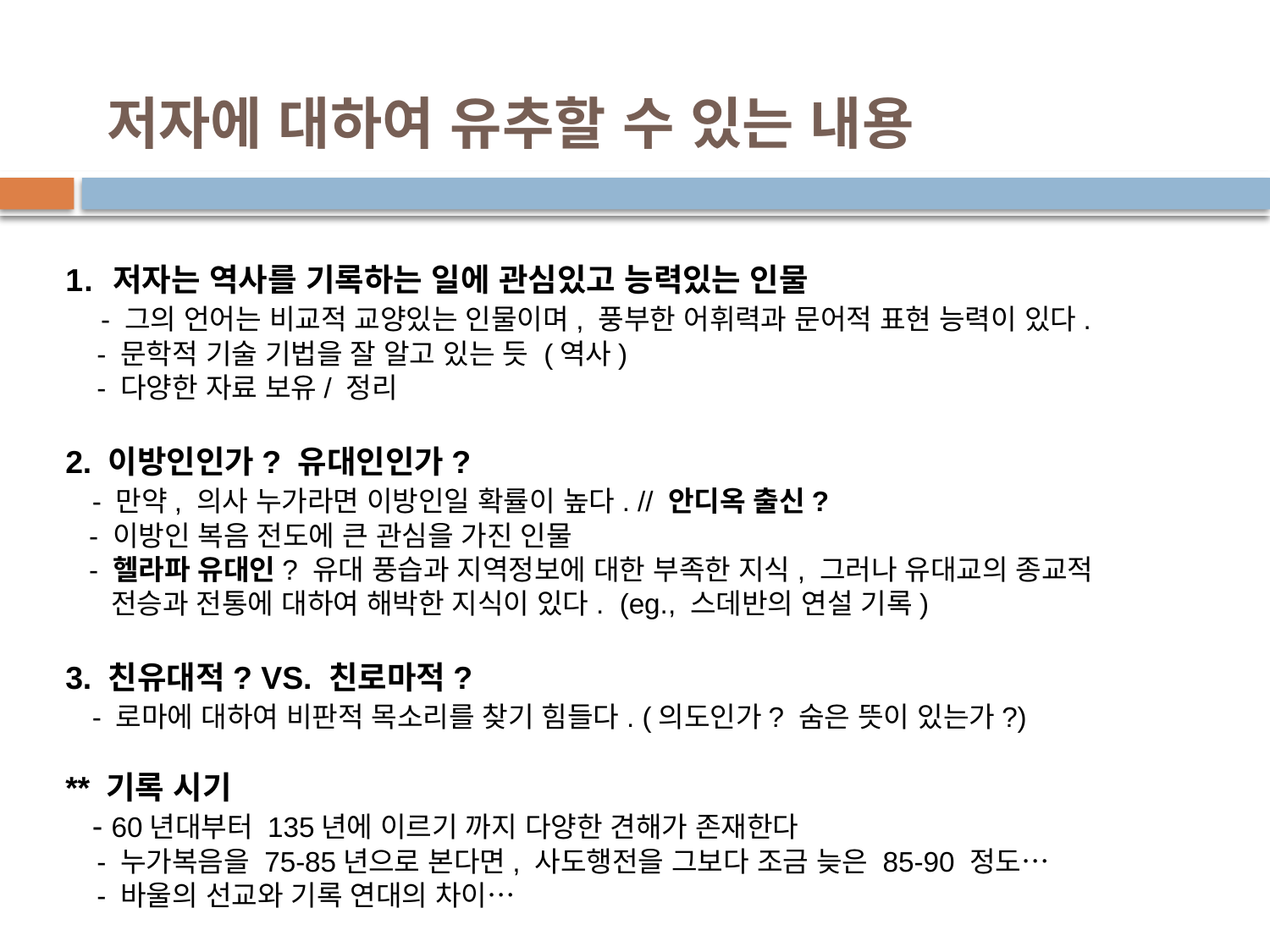

# 저자에 대하여 유추할 수 있는 내용
저자는 역사를 기록하는 일에 관심있고 능력있는 인물
    - 그의 언어는 비교적 교양있는 인물이며, 풍부한 어휘력과 문어적 표현 능력이 있다.
    - 문학적 기술 기법을 잘 알고 있는 듯 (역사)
    - 다양한 자료 보유/ 정리

2. 이방인인가? 유대인인가?
   - 만약, 의사 누가라면 이방인일 확률이 높다. // 안디옥 출신?
   - 이방인 복음 전도에 큰 관심을 가진 인물
   - 헬라파 유대인? 유대 풍습과 지역정보에 대한 부족한 지식, 그러나 유대교의 종교적
     전승과 전통에 대하여 해박한 지식이 있다.  (eg., 스데반의 연설 기록)

3. 친유대적? VS. 친로마적?
   - 로마에 대하여 비판적 목소리를 찾기 힘들다. (의도인가? 숨은 뜻이 있는가?)

** 기록 시기
   - 60년대부터 135년에 이르기 까지 다양한 견해가 존재한다
    - 누가복음을 75-85년으로 본다면, 사도행전을 그보다 조금 늦은 85-90 정도…
    - 바울의 선교와 기록 연대의 차이…